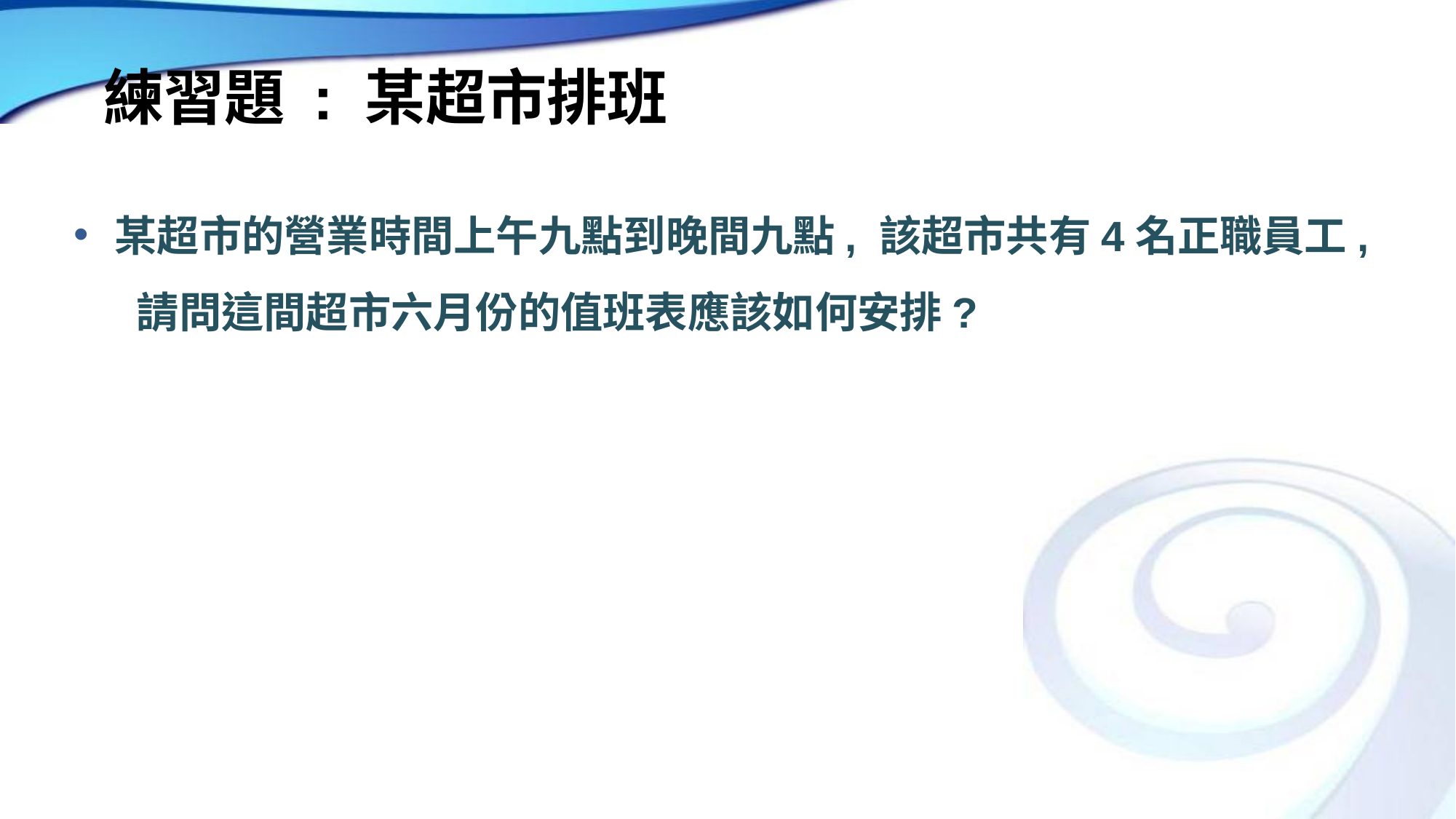

# 練習題 : 某超市排班
某超市的營業時間上午九點到晚間九點, 該超市共有4名正職員工, 請問這間超市六月份的值班表應該如何安排?